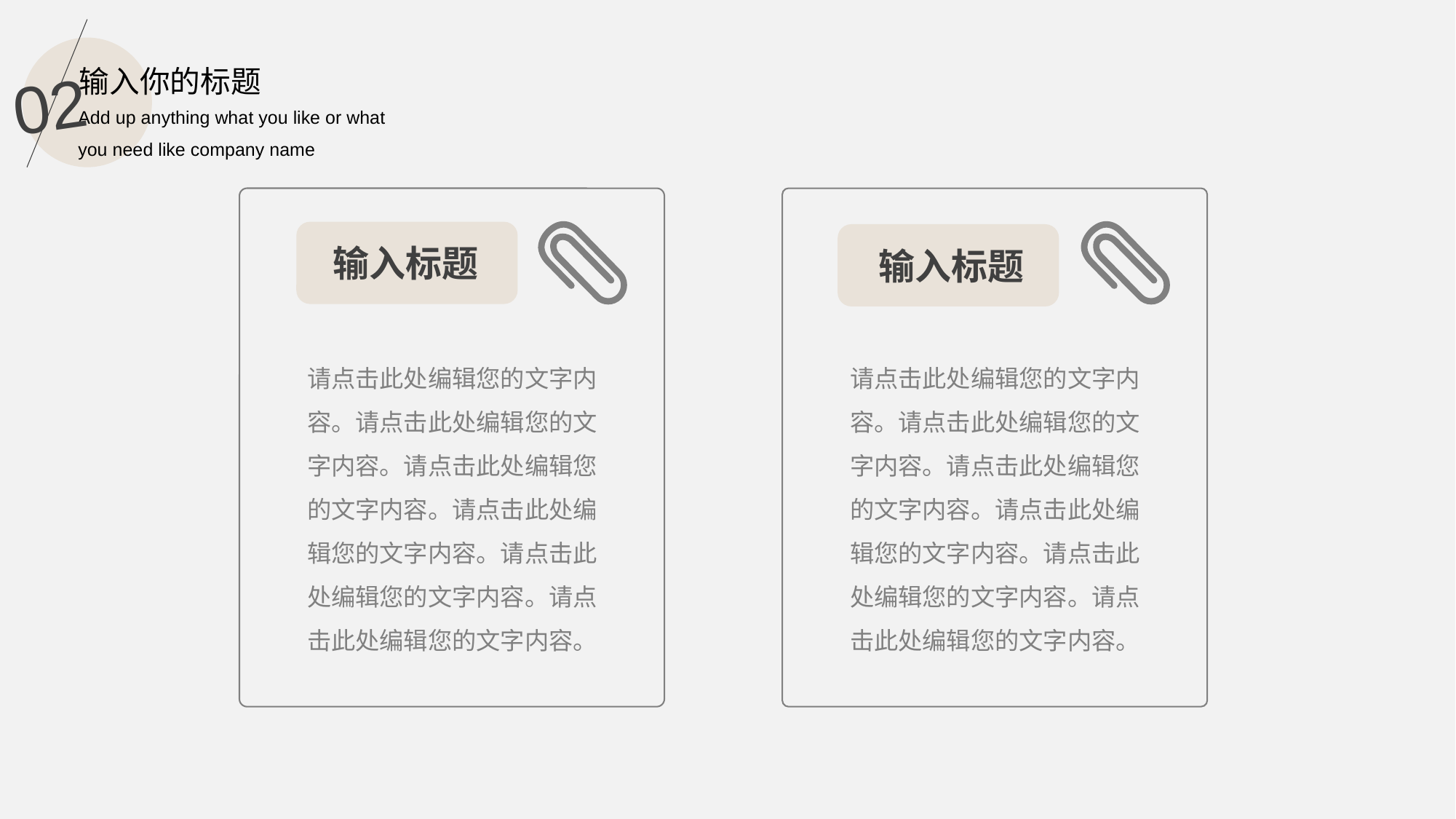

输入你的标题
02
Add up anything what you like or what you need like company name

输入标题
输入标题
请点击此处编辑您的文字内容。请点击此处编辑您的文字内容。请点击此处编辑您的文字内容。请点击此处编辑您的文字内容。请点击此处编辑您的文字内容。请点击此处编辑您的文字内容。
请点击此处编辑您的文字内容。请点击此处编辑您的文字内容。请点击此处编辑您的文字内容。请点击此处编辑您的文字内容。请点击此处编辑您的文字内容。请点击此处编辑您的文字内容。